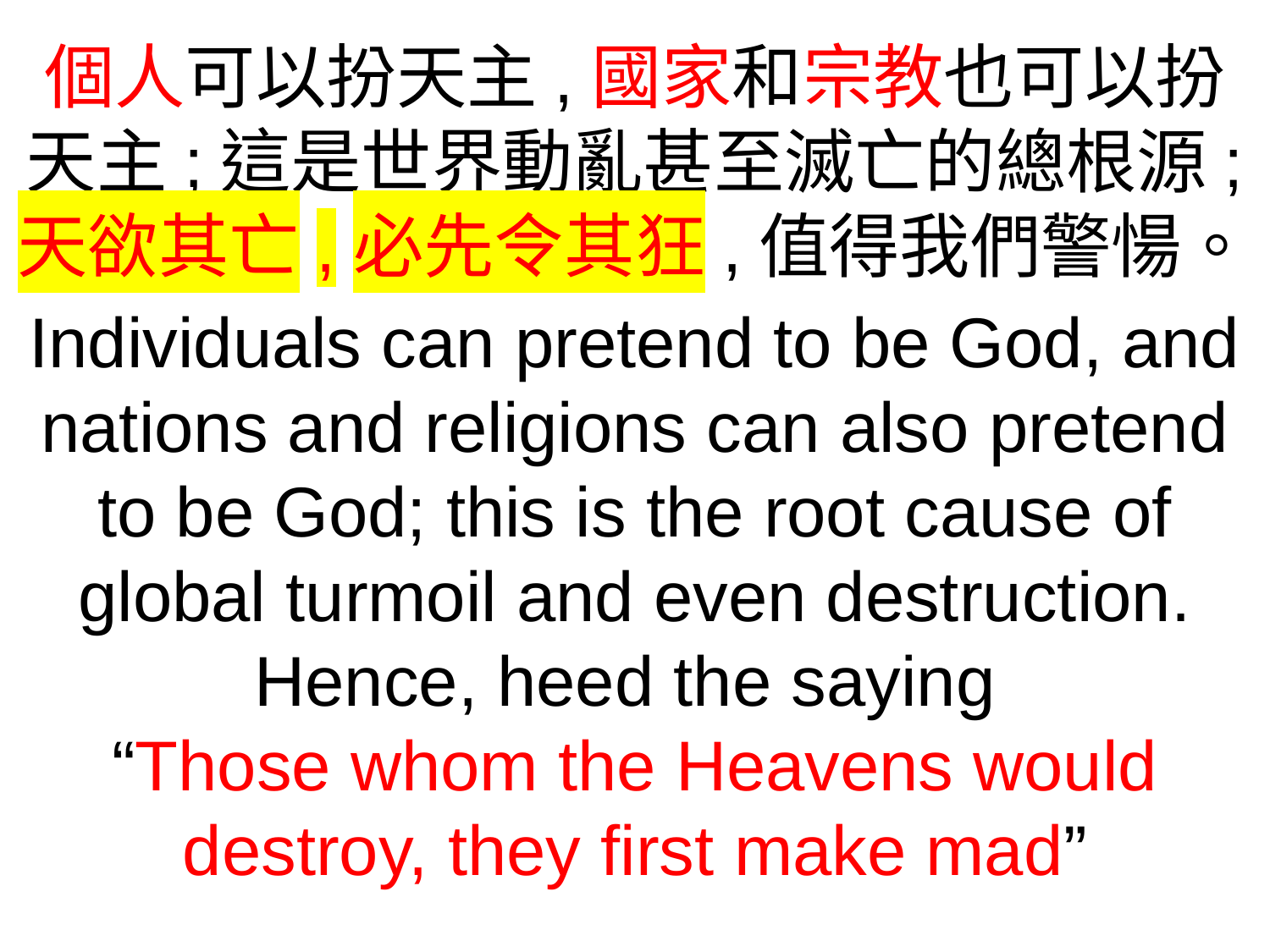

個人可以扮天主,國家和宗教也可以扮天主;這是世界動亂甚至滅亡的總根源;
天欲其亡,必先令其狂,值得我們警愓。
Individuals can pretend to be God, and nations and religions can also pretend to be God; this is the root cause of global turmoil and even destruction. Hence, heed the saying
“Those whom the Heavens would destroy, they first make mad”